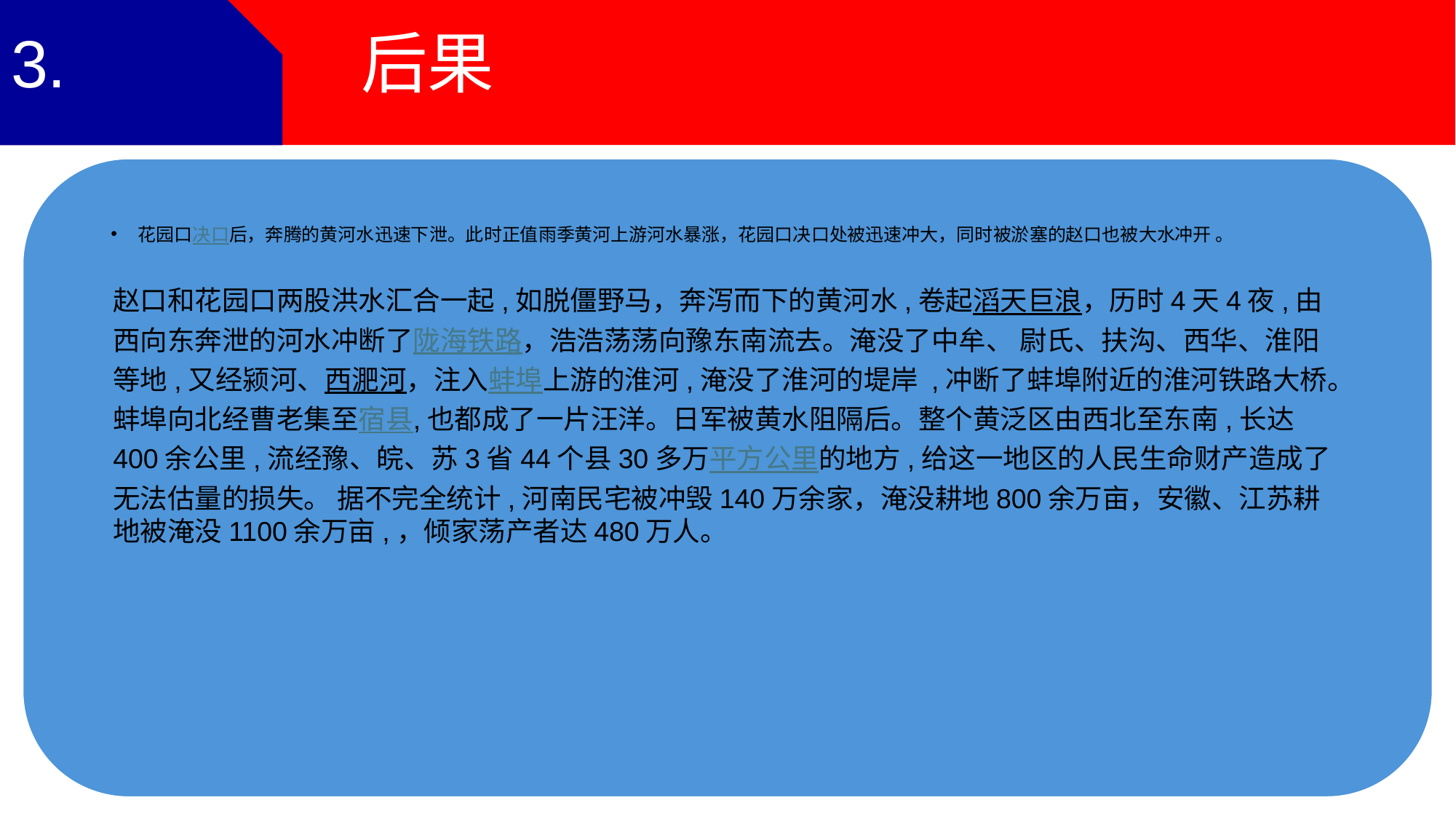

# 3.               后果

花园口决口后，奔腾的黄河水迅速下泄。此时正值雨季黄河上游河水暴涨，花园口决口处被迅速冲大，同时被淤塞的赵口也被大水冲开 。
赵口和花园口两股洪水汇合一起,如脱僵野马，奔泻而下的黄河水,卷起滔天巨浪，历时4天4夜,由西向东奔泄的河水冲断了陇海铁路，浩浩荡荡向豫东南流去。淹没了中牟、 尉氏、扶沟、西华、淮阳等地,又经颍河、西淝河，注入蚌埠上游的淮河,淹没了淮河的堤岸 ,冲断了蚌埠附近的淮河铁路大桥。蚌埠向北经曹老集至宿县,也都成了一片汪洋。日军被黄水阻隔后。整个黄泛区由西北至东南,长达400余公里,流经豫、皖、苏3省44个县30多万平方公里的地方,给这一地区的人民生命财产造成了无法估量的损失。 据不完全统计,河南民宅被冲毁140万余家，淹没耕地800余万亩，安徽、江苏耕地被淹没1100余万亩,，倾家荡产者达480万人。